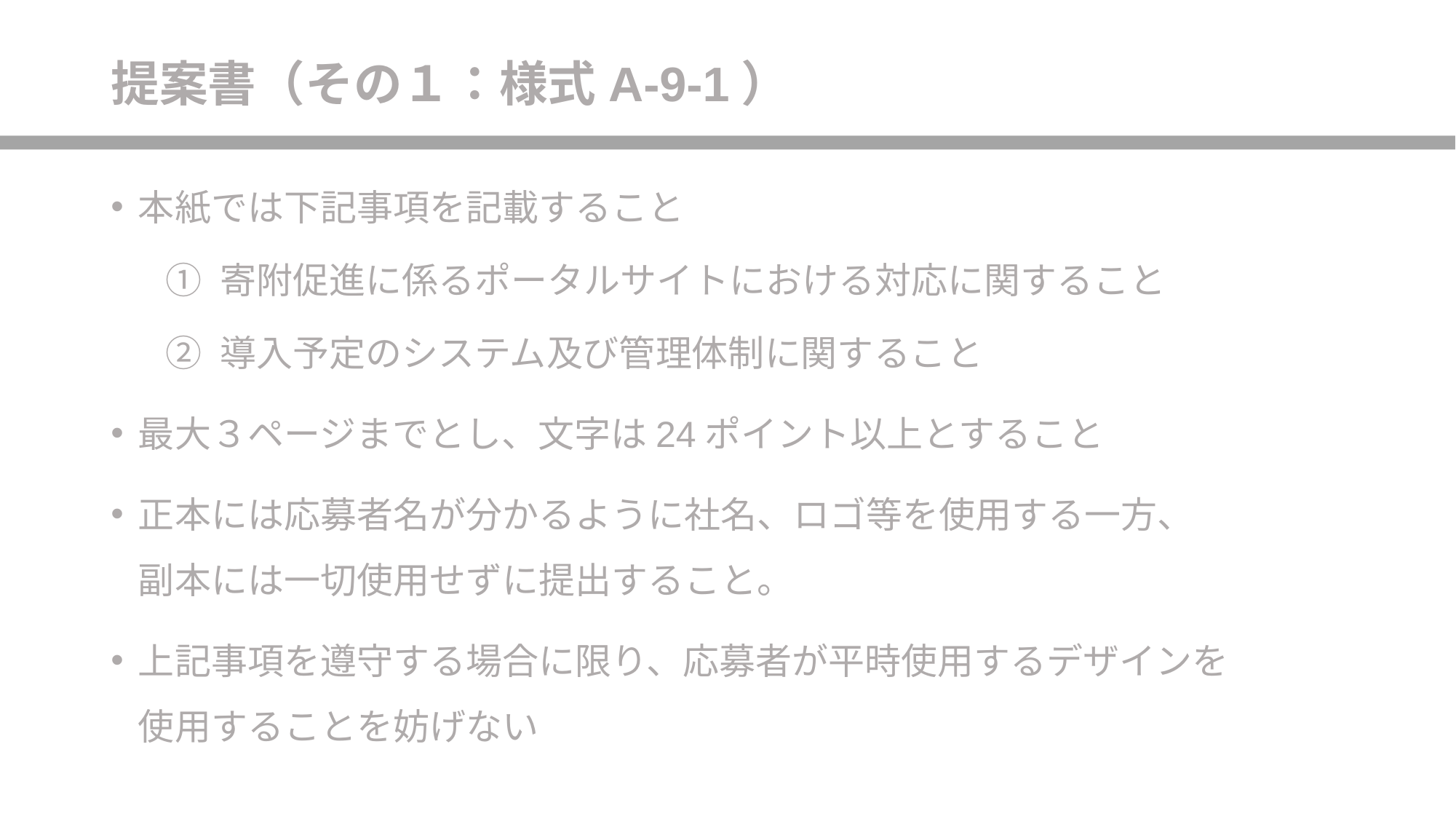

# 提案書（その１：様式A-9-1）

本紙では下記事項を記載すること
寄附促進に係るポータルサイトにおける対応に関すること
導入予定のシステム及び管理体制に関すること
最大３ページまでとし、文字は24ポイント以上とすること
正本には応募者名が分かるように社名、ロゴ等を使用する一方、
副本には一切使用せずに提出すること。
上記事項を遵守する場合に限り、応募者が平時使用するデザインを
使用することを妨げない